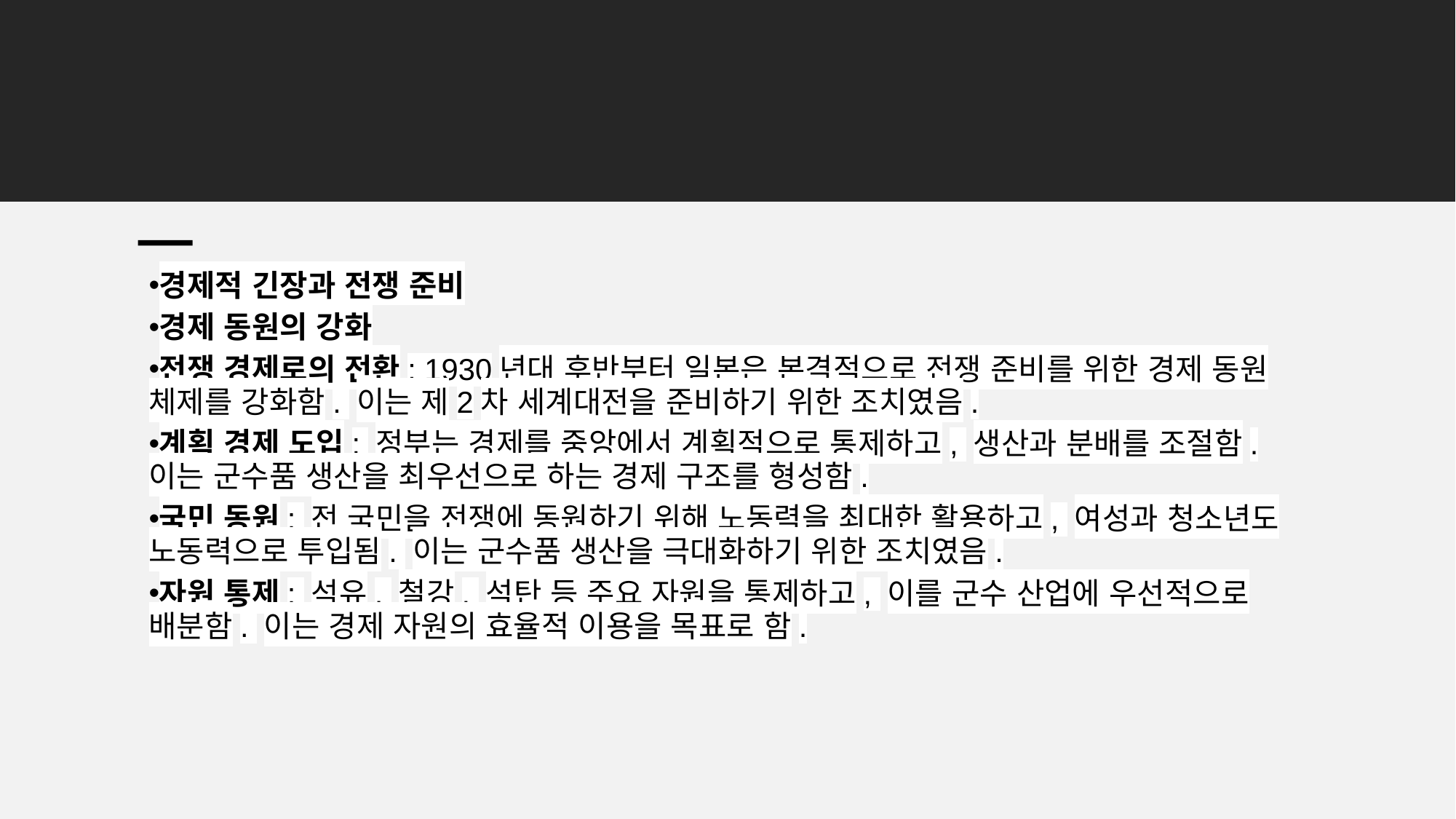

경제적 긴장과 전쟁 준비
경제 동원의 강화
전쟁 경제로의 전환: 1930년대 후반부터 일본은 본격적으로 전쟁 준비를 위한 경제 동원 체제를 강화함. 이는 제2차 세계대전을 준비하기 위한 조치였음.
계획 경제 도입: 정부는 경제를 중앙에서 계획적으로 통제하고, 생산과 분배를 조절함. 이는 군수품 생산을 최우선으로 하는 경제 구조를 형성함.
국민 동원: 전 국민을 전쟁에 동원하기 위해 노동력을 최대한 활용하고, 여성과 청소년도 노동력으로 투입됨. 이는 군수품 생산을 극대화하기 위한 조치였음.
자원 통제: 석유, 철강, 석탄 등 주요 자원을 통제하고, 이를 군수 산업에 우선적으로 배분함. 이는 경제 자원의 효율적 이용을 목표로 함.